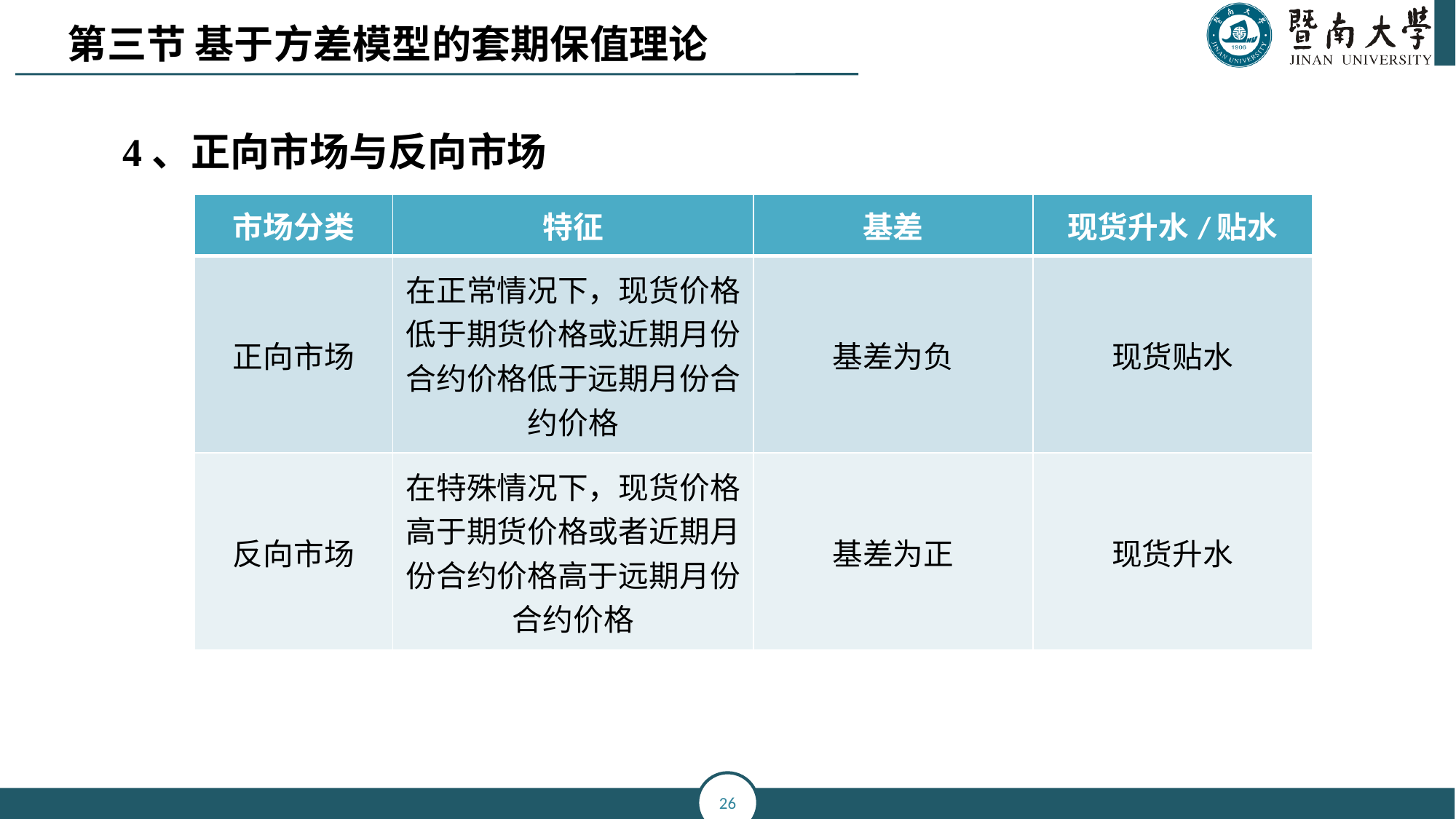

第三节 基于方差模型的套期保值理论
4、正向市场与反向市场

| 市场分类 | 特征 | 基差 | 现货升水/贴水 |
| --- | --- | --- | --- |
| 正向市场 | 在正常情况下，现货价格低于期货价格或近期月份合约价格低于远期月份合约价格 | 基差为负 | 现货贴水 |
| 反向市场 | 在特殊情况下，现货价格高于期货价格或者近期月份合约价格高于远期月份合约价格 | 基差为正 | 现货升水 |